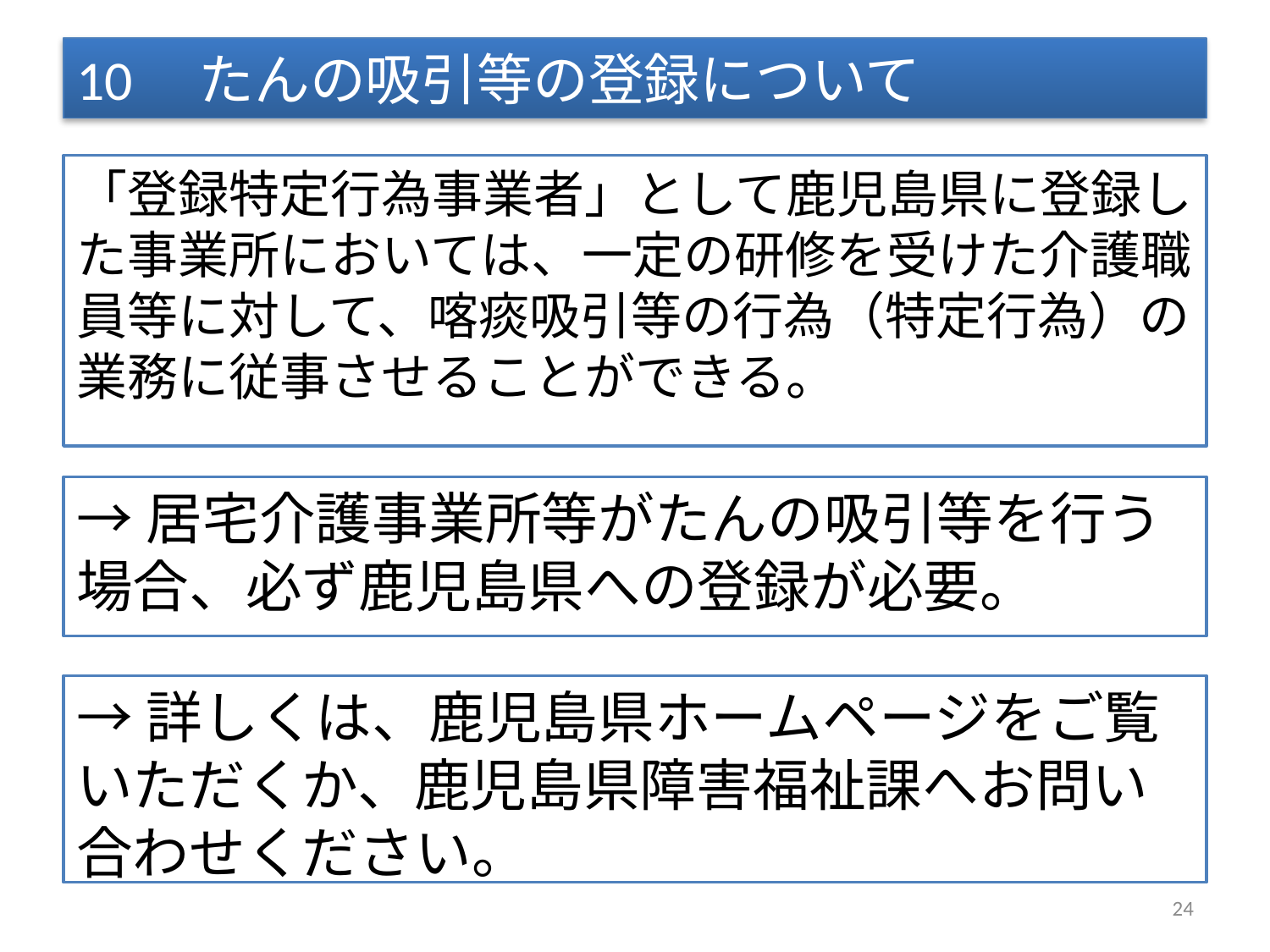

# 10　たんの吸引等の登録について
「登録特定行為事業者」として鹿児島県に登録した事業所においては、一定の研修を受けた介護職員等に対して、喀痰吸引等の行為（特定行為）の業務に従事させることができる。
→居宅介護事業所等がたんの吸引等を行う場合、必ず鹿児島県への登録が必要。
→詳しくは、鹿児島県ホームページをご覧いただくか、鹿児島県障害福祉課へお問い合わせください。
24